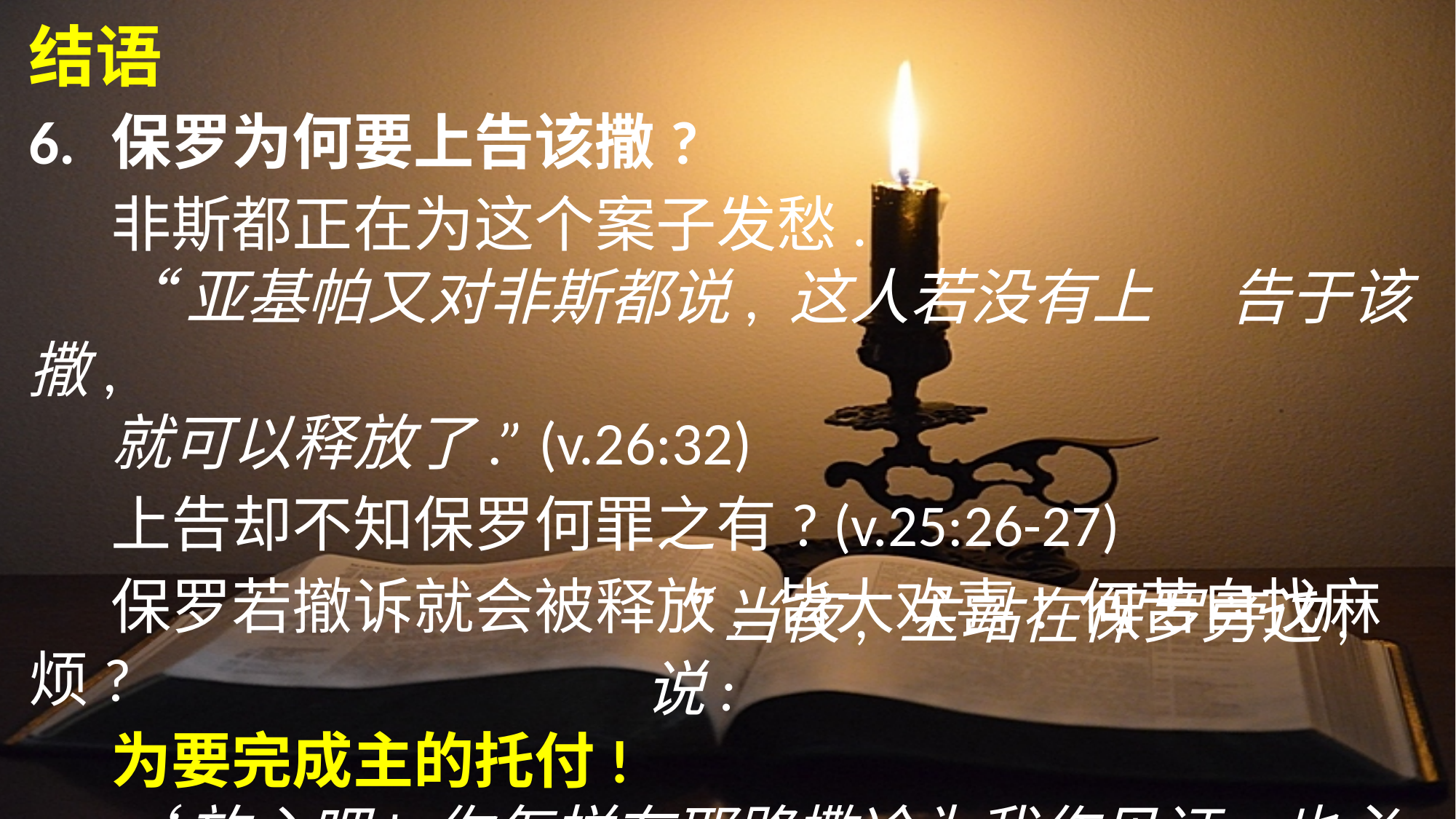

结语
6.	保罗为何要上告该撒?
	非斯都正在为这个案子发愁.
	“亚基帕又对非斯都说, 这人若没有上	告于该撒,
	就可以释放了.” (v.26:32)
	上告却不知保罗何罪之有? (v.25:26-27)
	保罗若撤诉就会被释放, 皆大欢喜! 何苦自找麻烦?
	为要完成主的托付!
	‘放心吧! 你怎样在耶路撒冷为我作见证, 也必怎样
	在罗马为我作见证.’” (徒23:11)
“当夜, 主站在保罗旁边, 说: